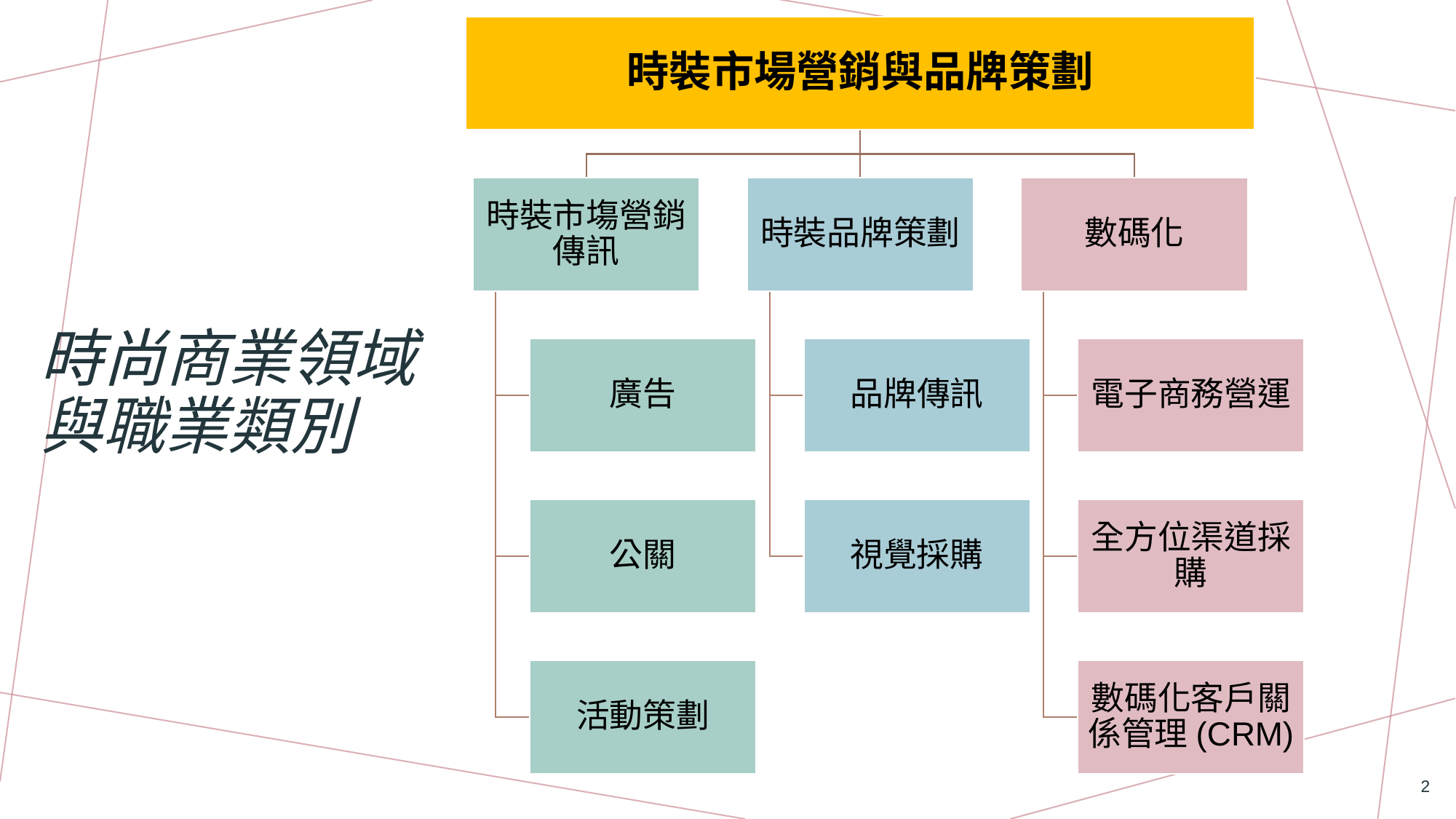

時裝市場營銷與品牌策劃
時裝市塲營銷傳訊
廣告
公關
活動策劃
時裝品牌策劃
品牌傳訊
視覺採購
數碼化
電子商務營運
全方位渠道採購
數碼化客戶關係管理(CRM)
# 時尚商業領域與職業類別
2